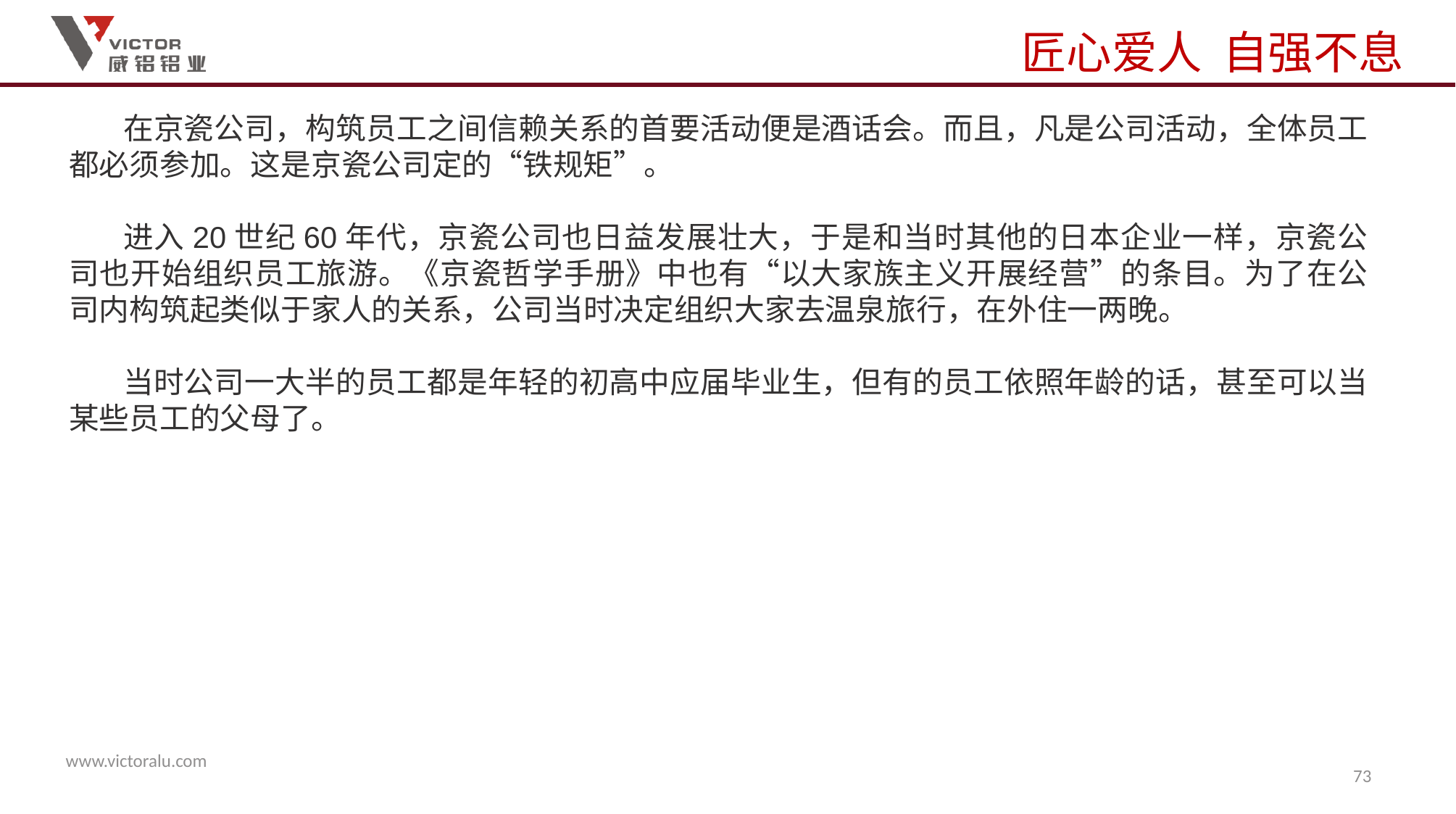

在京瓷公司，构筑员工之间信赖关系的首要活动便是酒话会。而且，凡是公司活动，全体员工都必须参加。这是京瓷公司定的“铁规矩”。

进入20世纪60年代，京瓷公司也日益发展壮大，于是和当时其他的日本企业一样，京瓷公司也开始组织员工旅游。《京瓷哲学手册》中也有“以大家族主义开展经营”的条目。为了在公司内构筑起类似于家人的关系，公司当时决定组织大家去温泉旅行，在外住一两晚。

当时公司一大半的员工都是年轻的初高中应届毕业生，但有的员工依照年龄的话，甚至可以当某些员工的父母了。

73